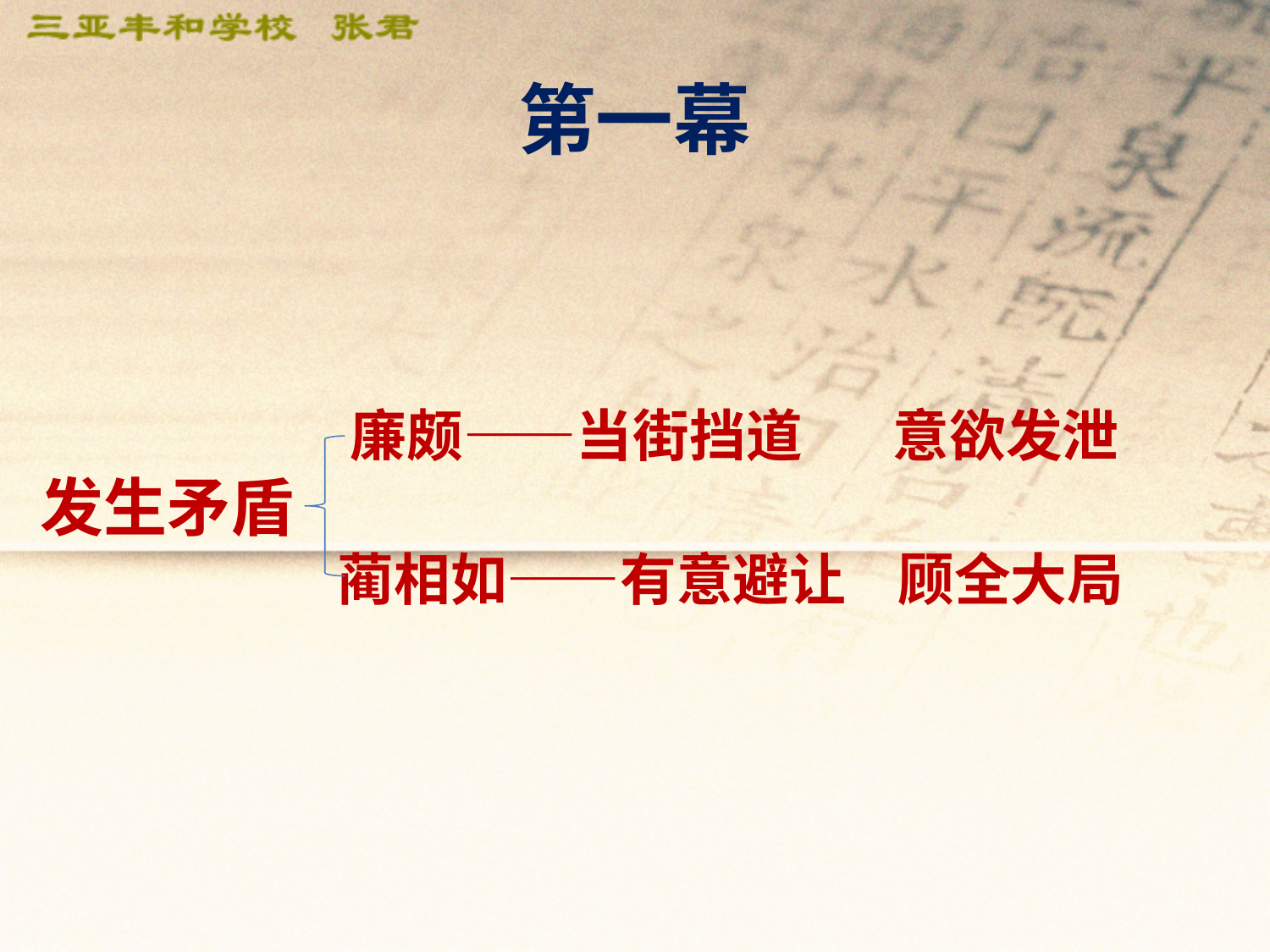

# 第一幕

                       廉颇——当街挡道       意欲发泄
发生矛盾
                      蔺相如——有意避让    顾全大局